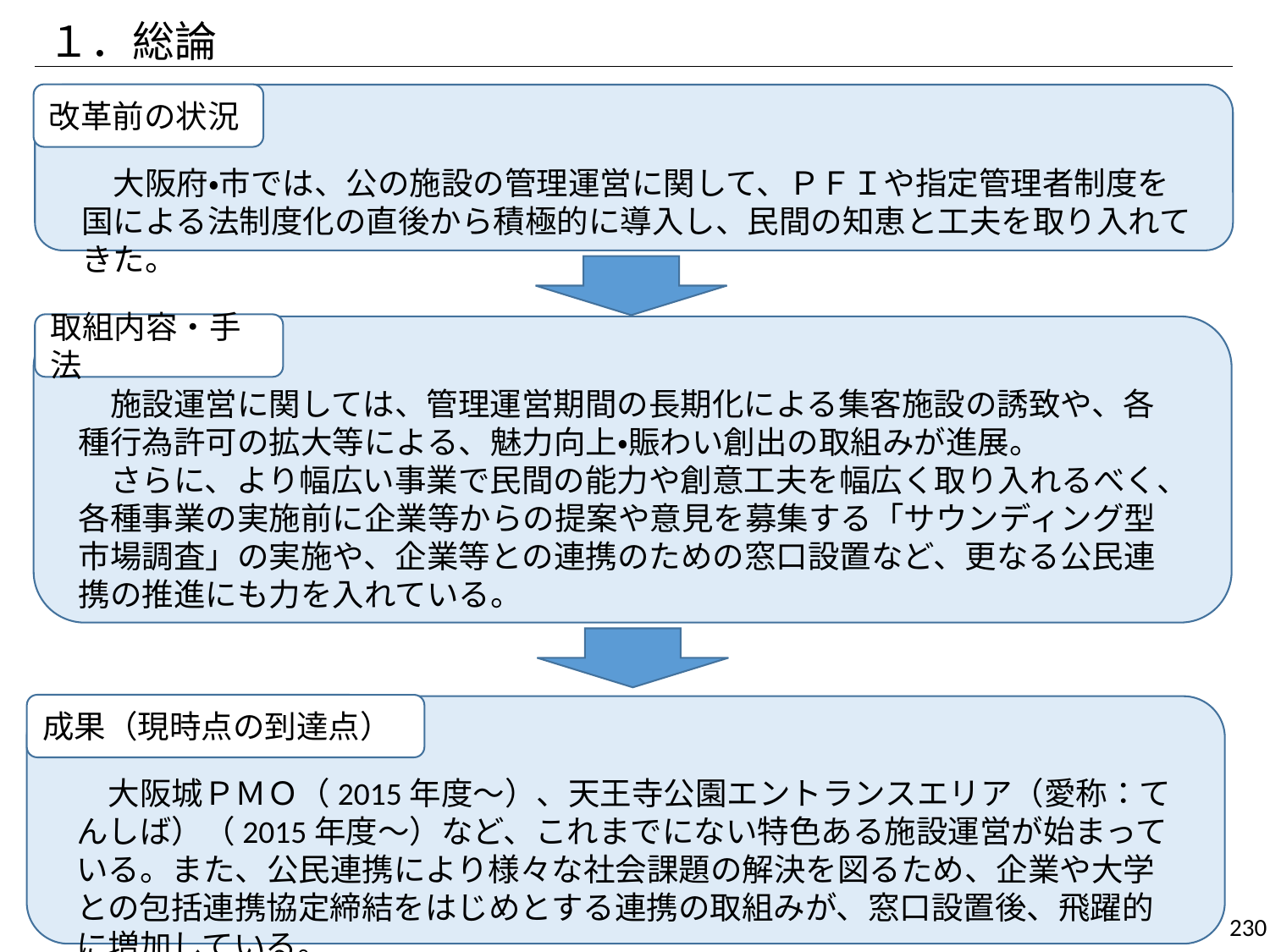

１．総論
改革前の状況

　大阪府・市では、公の施設の管理運営に関して、ＰＦＩや指定管理者制度を国による法制度化の直後から積極的に導入し、民間の知恵と工夫を取り入れてきた。

取組内容・手法

　施設運営に関しては、管理運営期間の長期化による集客施設の誘致や、各種行為許可の拡大等による、魅力向上・賑わい創出の取組みが進展。
　さらに、より幅広い事業で民間の能力や創意工夫を幅広く取り入れるべく、各種事業の実施前に企業等からの提案や意見を募集する「サウンディング型市場調査」の実施や、企業等との連携のための窓口設置など、更なる公民連携の推進にも力を入れている。

成果（現時点の到達点）

　大阪城ＰＭＯ（2015年度～）、天王寺公園エントランスエリア（愛称：てんしば）（2015年度～）など、これまでにない特色ある施設運営が始まっている。また、公民連携により様々な社会課題の解決を図るため、企業や大学との包括連携協定締結をはじめとする連携の取組みが、窓口設置後、飛躍的に増加している。
230